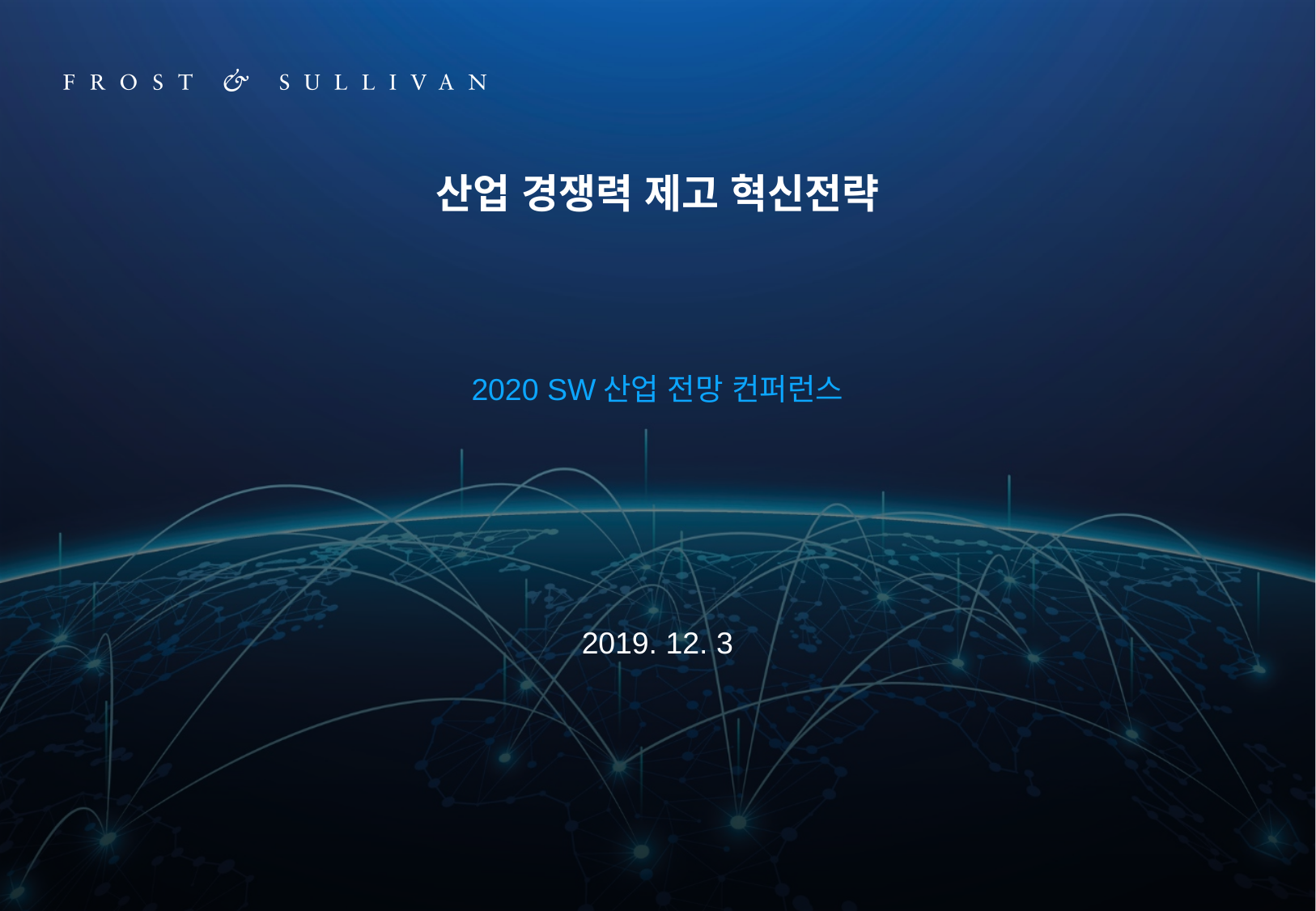

# 산업 경쟁력 제고 혁신전략
2020 SW산업 전망 컨퍼런스
2019. 12. 3